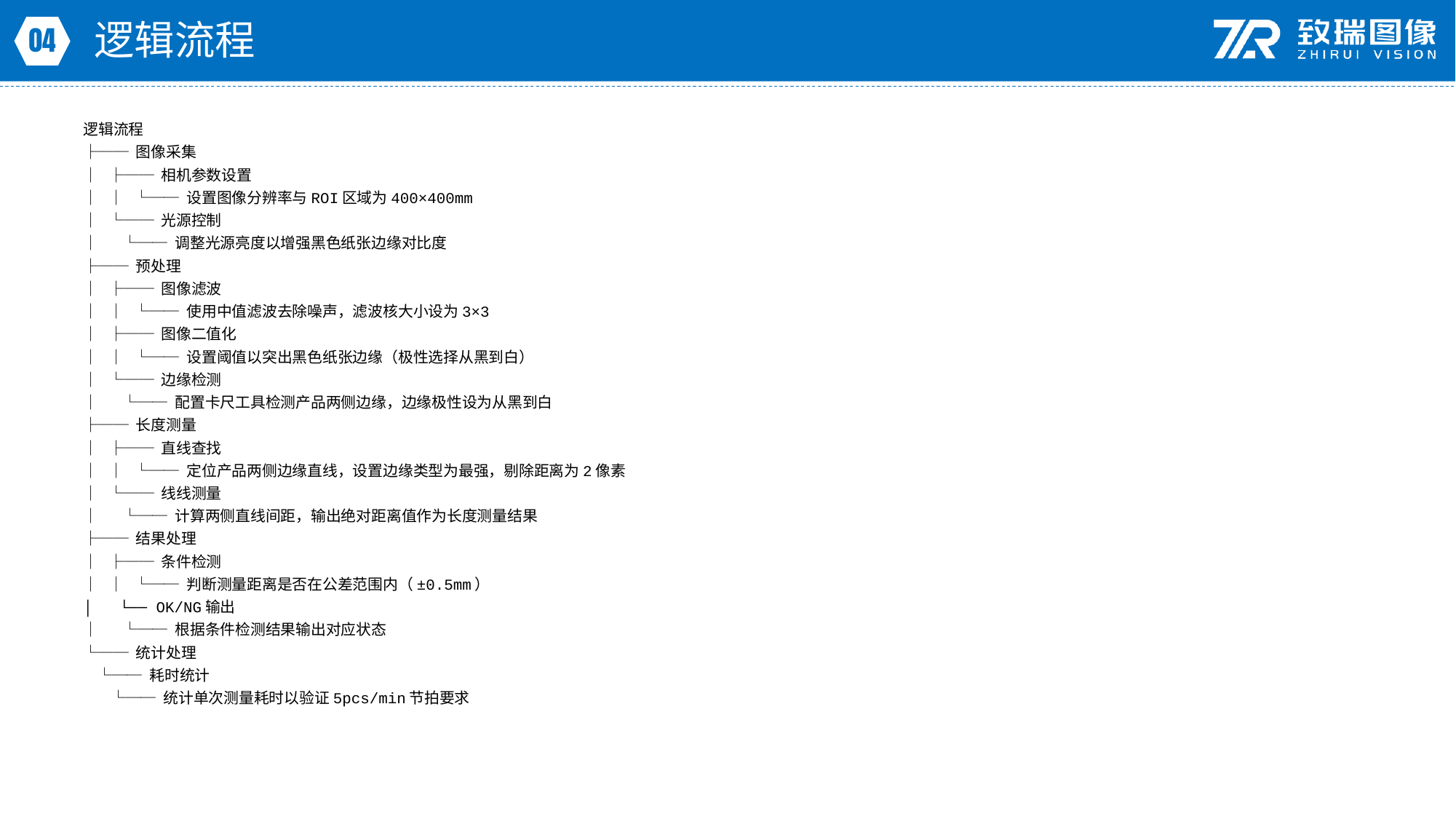

逻辑流程
04

逻辑流程
├── 图像采集
│   ├── 相机参数设置
│   │   └── 设置图像分辨率与ROI区域为400×400mm
│   └── 光源控制
│       └── 调整光源亮度以增强黑色纸张边缘对比度
├── 预处理
│   ├── 图像滤波
│   │   └── 使用中值滤波去除噪声，滤波核大小设为3×3
│   ├── 图像二值化
│   │   └── 设置阈值以突出黑色纸张边缘（极性选择从黑到白）
│   └── 边缘检测
│       └── 配置卡尺工具检测产品两侧边缘，边缘极性设为从黑到白
├── 长度测量
│   ├── 直线查找
│   │   └── 定位产品两侧边缘直线，设置边缘类型为最强，剔除距离为2像素
│   └── 线线测量
│       └── 计算两侧直线间距，输出绝对距离值作为长度测量结果
├── 结果处理
│   ├── 条件检测
│   │   └── 判断测量距离是否在公差范围内（±0.5mm）
│   └── OK/NG输出
│       └── 根据条件检测结果输出对应状态
└── 统计处理
    └── 耗时统计
        └── 统计单次测量耗时以验证5pcs/min节拍要求